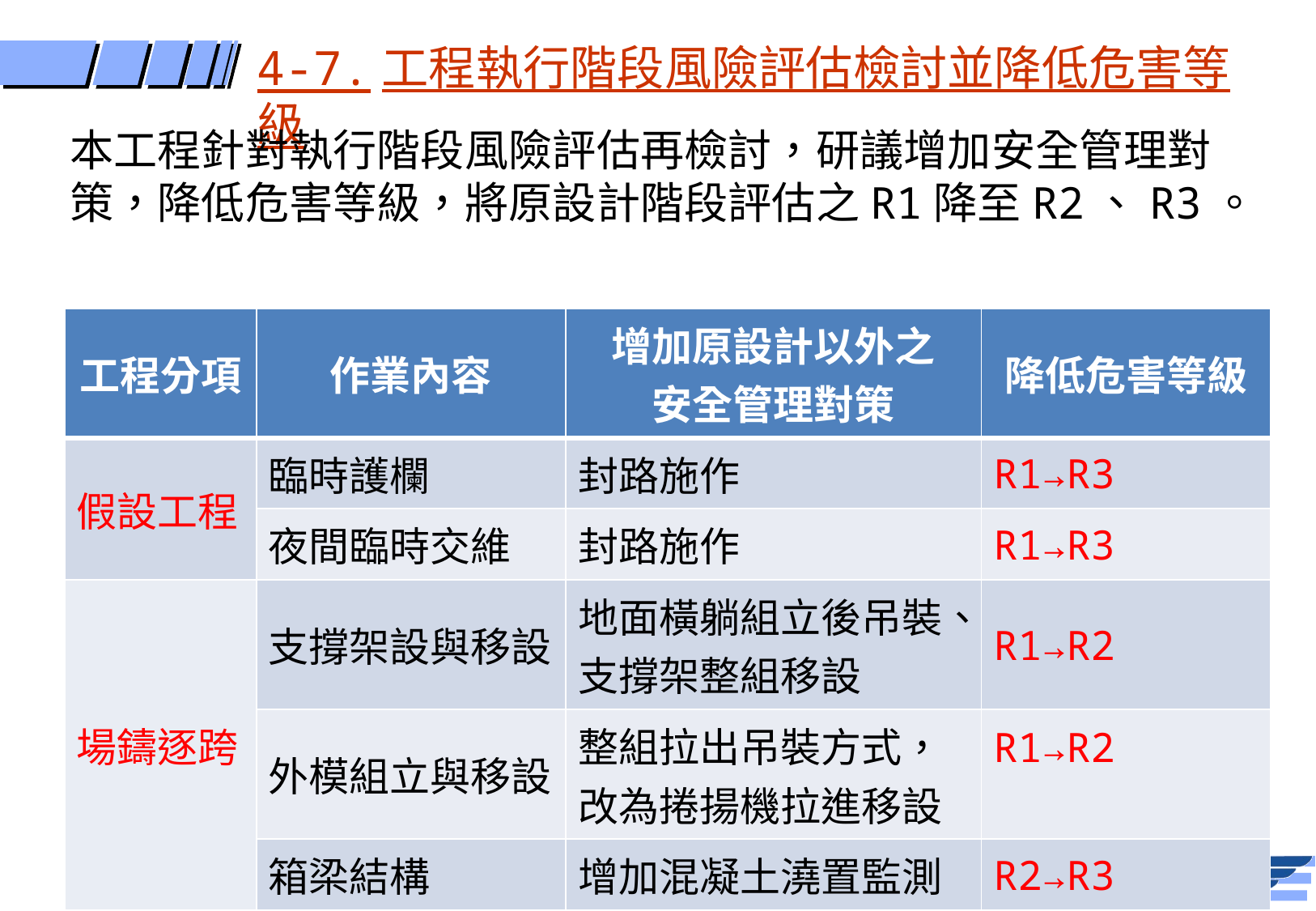

4-7.工程執行階段風險評估檢討並降低危害等級
本工程針對執行階段風險評估再檢討，研議增加安全管理對策，降低危害等級，將原設計階段評估之R1降至R2、R3。
| 工程分項 | 作業內容 | 增加原設計以外之 安全管理對策 | 降低危害等級 |
| --- | --- | --- | --- |
| 假設工程 | 臨時護欄 | 封路施作 | R1→R3 |
|  | 夜間臨時交維 | 封路施作 | R1→R3 |
| 場鑄逐跨 | 支撐架設與移設 | 地面橫躺組立後吊裝、支撐架整組移設 | R1→R2 |
|  | 外模組立與移設 | 整組拉出吊裝方式，改為捲揚機拉進移設 | R1→R2 |
|  | 箱梁結構 | 增加混凝土澆置監測 | R2→R3 |